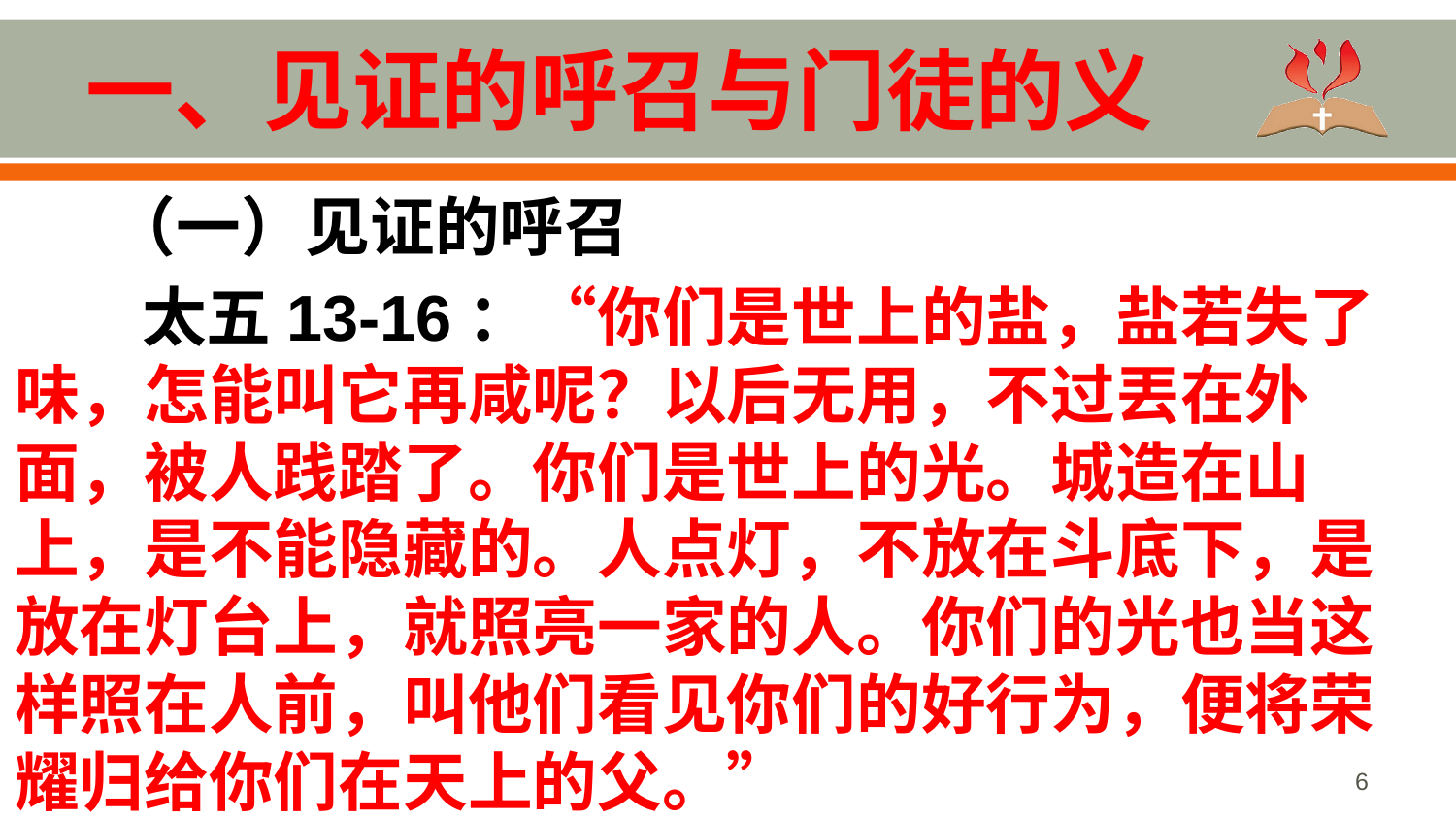

# 一、见证的呼召与门徒的义
     （一）见证的呼召
太五13-16：“你们是世上的盐，盐若失了味，怎能叫它再咸呢？以后无用，不过丟在外面，被人践踏了。你们是世上的光。城造在山上，是不能隐藏的。人点灯，不放在斗底下，是放在灯台上，就照亮一家的人。你们的光也当这样照在人前，叫他们看见你们的好行为，便将荣耀归给你们在天上的父。”

6